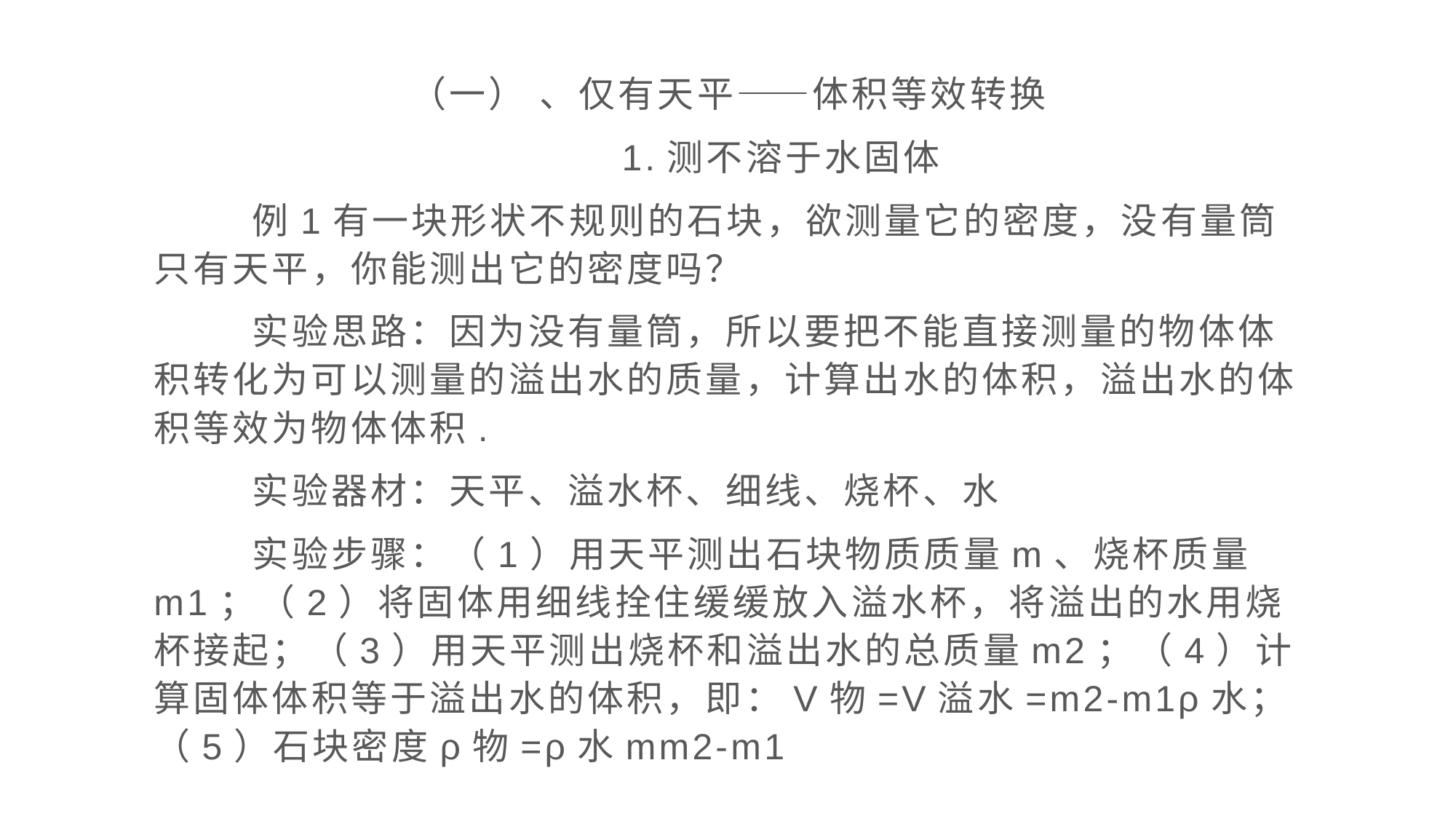

（一） 、仅有天平——体积等效转换
        1.测不溶于水固体
        例1有一块形状不规则的石块，欲测量它的密度，没有量筒只有天平，你能测出它的密度吗？
        实验思路：因为没有量筒，所以要把不能直接测量的物体体积转化为可以测量的溢出水的质量，计算出水的体积，溢出水的体积等效为物体体积.
        实验器材：天平、溢水杯、细线、烧杯、水
        实验步骤：（1）用天平测出石块物质质量m、烧杯质量m1；（2）将固体用细线拴住缓缓放入溢水杯，将溢出的水用烧杯接起；（3）用天平测出烧杯和溢出水的总质量m2；（4）计算固体体积等于溢出水的体积，即：V物=V溢水=m2-m1ρ水；（5）石块密度ρ物=ρ水mm2-m1